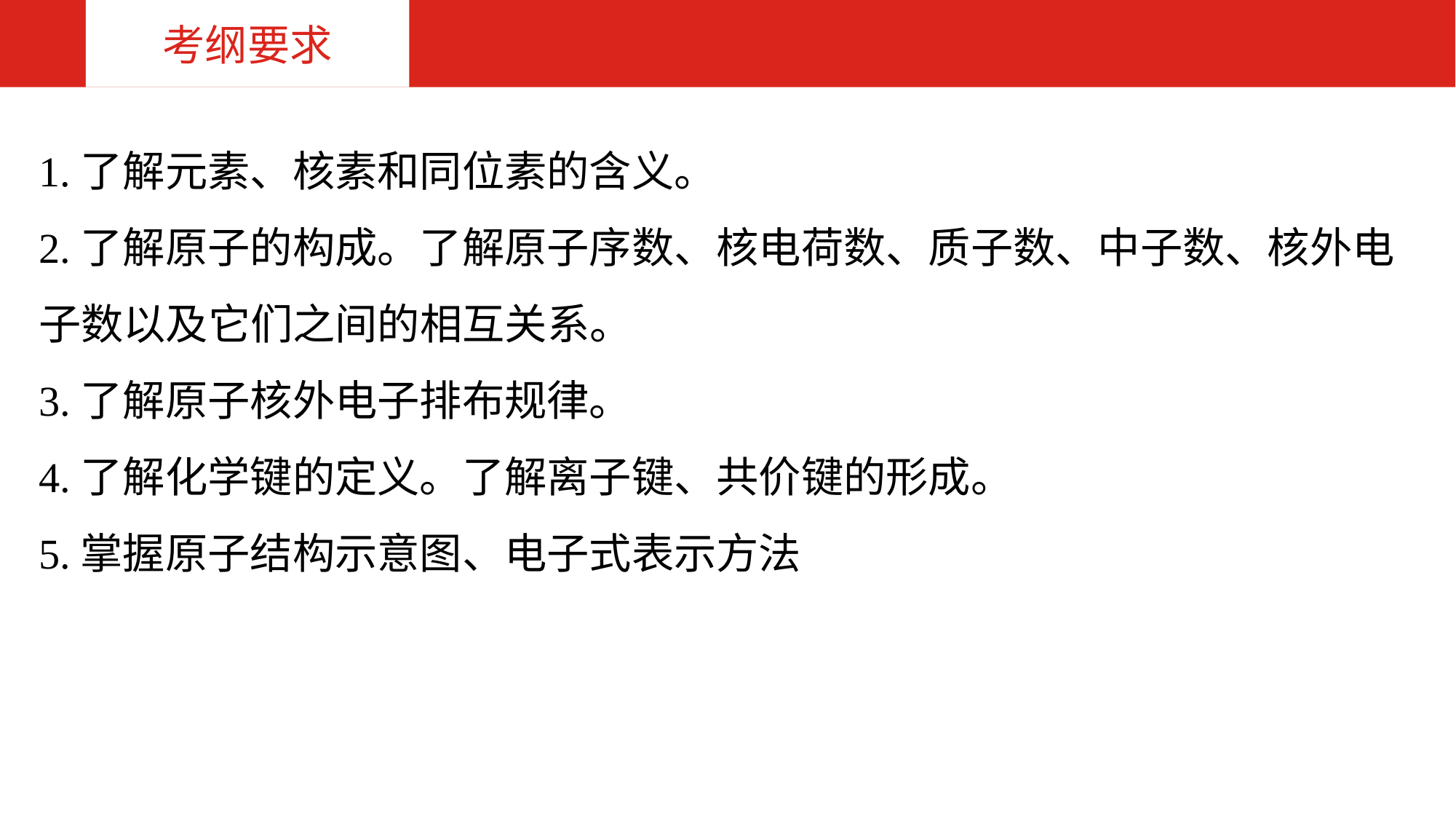

考纲要求
1.了解元素、核素和同位素的含义。
2.了解原子的构成。了解原子序数、核电荷数、质子数、中子数、核外电子数以及它们之间的相互关系。
3.了解原子核外电子排布规律。
4.了解化学键的定义。了解离子键、共价键的形成。
5.掌握原子结构示意图、电子式表示方法